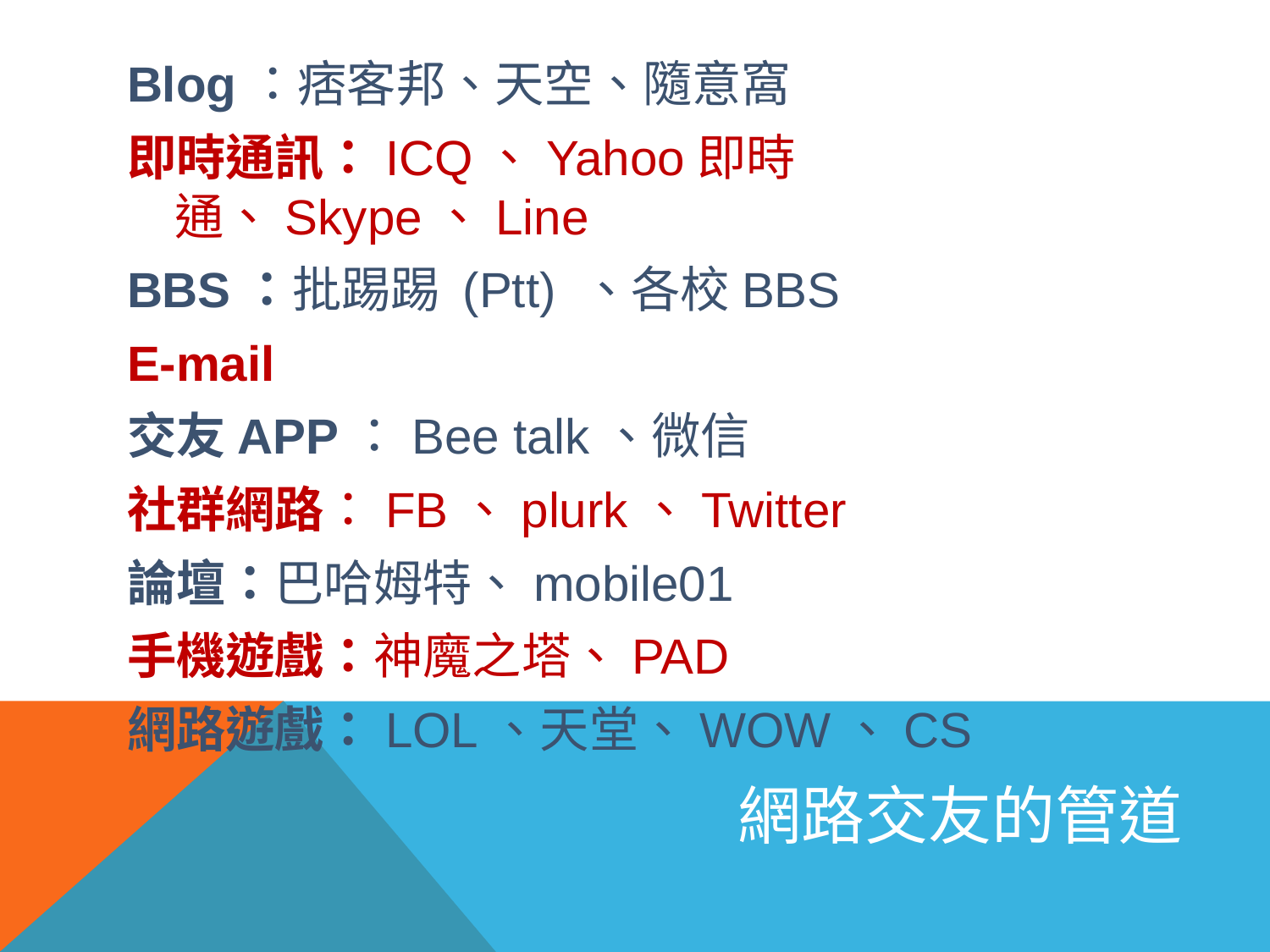

Blog：痞客邦、天空、隨意窩
即時通訊：ICQ、Yahoo即時通、Skype、Line
BBS：批踢踢 (Ptt) 、各校BBS
E-mail
交友APP：Bee talk、微信
社群網路：FB、plurk、Twitter
論壇：巴哈姆特、mobile01
手機遊戲：神魔之塔、PAD
網路遊戲：LOL、天堂、WOW、CS
# 網路交友的管道